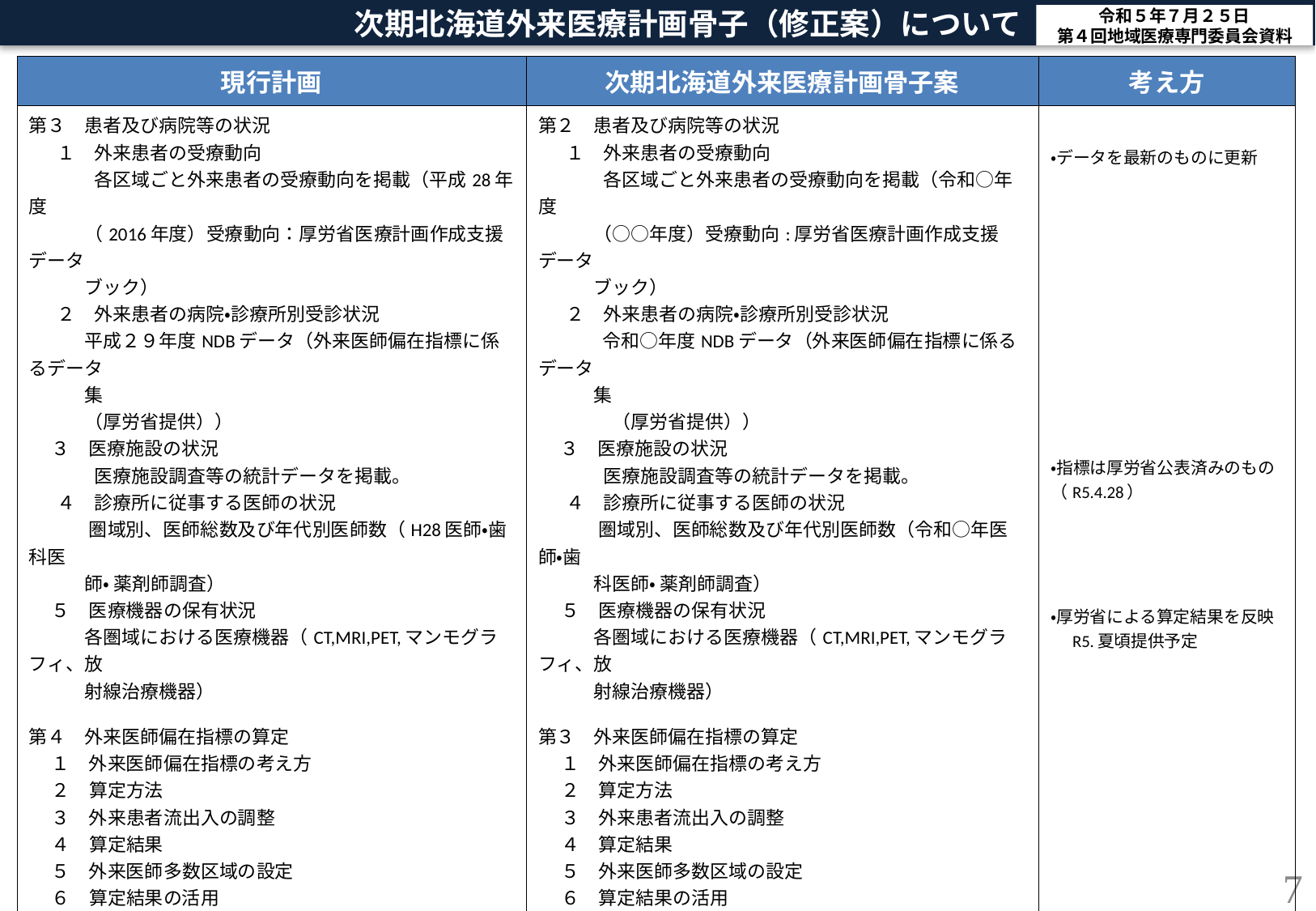

次期北海道外来医療計画骨子（修正案）について
令和５年７月２５日
第４回地域医療専門委員会資料
| 現行計画 | 次期北海道外来医療計画骨子案 | 考え方 |
| --- | --- | --- |
| 第３　患者及び病院等の状況 　１　外来患者の受療動向  　　　各区域ごと外来患者の受療動向を掲載（平成28年度　 　　　（2016年度）受療動向：厚労省医療計画作成支援データ 　　　ブック）  　２　外来患者の病院・診療所別受診状況 　　　平成２９年度NDBデータ（外来医師偏在指標に係るデータ 　　　集 　　　（厚労省提供））　 ３　医療施設の状況  　　　医療施設調査等の統計データを掲載。  　４　診療所に従事する医師の状況 　　　 圏域別、医師総数及び年代別医師数（H28医師・歯科医 　　　師・ 薬剤師調査） 　 ５　医療機器の保有状況 　　　各圏域における医療機器（CT,MRI,PET,マンモグラフィ、放 　　　射線治療機器） 第４　外来医師偏在指標の算定 　 １　外来医師偏在指標の考え方 　 ２　算定方法 　 ３　外来患者流出入の調整 　 ４　算定結果 　 ５　外来医師多数区域の設定 　 ６　算定結果の活用 第５　医療機器の配置状況に関する指標の算定 　 １　医療機器の配置状況に関する指標の考え方 　 ２　算定方法 　 ３　算定結果 　 ４　算定結果の活用 | 第２　患者及び病院等の状況 　１　外来患者の受療動向  　　　各区域ごと外来患者の受療動向を掲載（令和○年度　　 　　　（○○年度）受療動向:厚労省医療計画作成支援データ 　　　ブック）  　２　外来患者の病院・診療所別受診状況 　　　 令和○年度NDBデータ（外来医師偏在指標に係るデータ 　　　集 　　　　（厚労省提供））　 ３　医療施設の状況  　　　医療施設調査等の統計データを掲載。  　４　診療所に従事する医師の状況 　　　 圏域別、医師総数及び年代別医師数（令和○年医師・歯 　　　科医師・ 薬剤師調査） 　 ５　医療機器の保有状況 　　　各圏域における医療機器（CT,MRI,PET,マンモグラフィ、放 　　　射線治療機器） 第３　外来医師偏在指標の算定 　 １　外来医師偏在指標の考え方 　 ２　算定方法 　 ３　外来患者流出入の調整 　 ４　算定結果 　 ５　外来医師多数区域の設定 　 ６　算定結果の活用 第４　医療機器の配置状況に関する指標の算定 　 １　医療機器の配置状況に関する指標の考え方 　 ２　算定方法 　 ３　算定結果 　 ４　算定結果の活用 | ・データを最新のものに更新 ・指標は厚労省公表済みのもの （R5.4.28） ・厚労省による算定結果を反映 　R5.夏頃提供予定 |
7